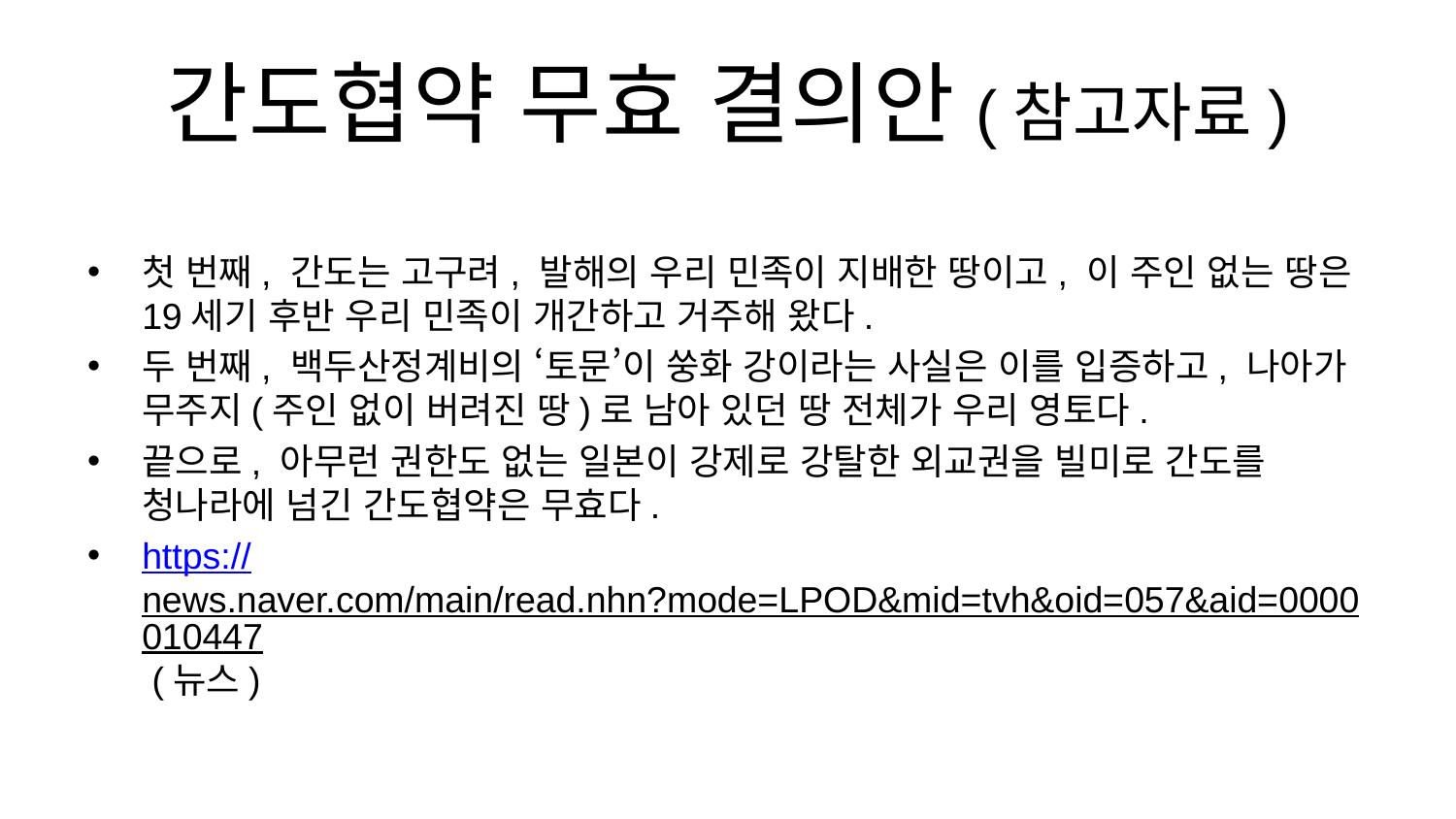

# 간도협약 무효 결의안(참고자료)

첫 번째, 간도는 고구려, 발해의 우리 민족이 지배한 땅이고, 이 주인 없는 땅은 19세기 후반 우리 민족이 개간하고 거주해 왔다.
두 번째, 백두산정계비의 ‘토문’이 쑹화 강이라는 사실은 이를 입증하고, 나아가 무주지(주인 없이 버려진 땅)로 남아 있던 땅 전체가 우리 영토다.
끝으로, 아무런 권한도 없는 일본이 강제로 강탈한 외교권을 빌미로 간도를 청나라에 넘긴 간도협약은 무효다.
https://news.naver.com/main/read.nhn?mode=LPOD&mid=tvh&oid=057&aid=0000010447 (뉴스)